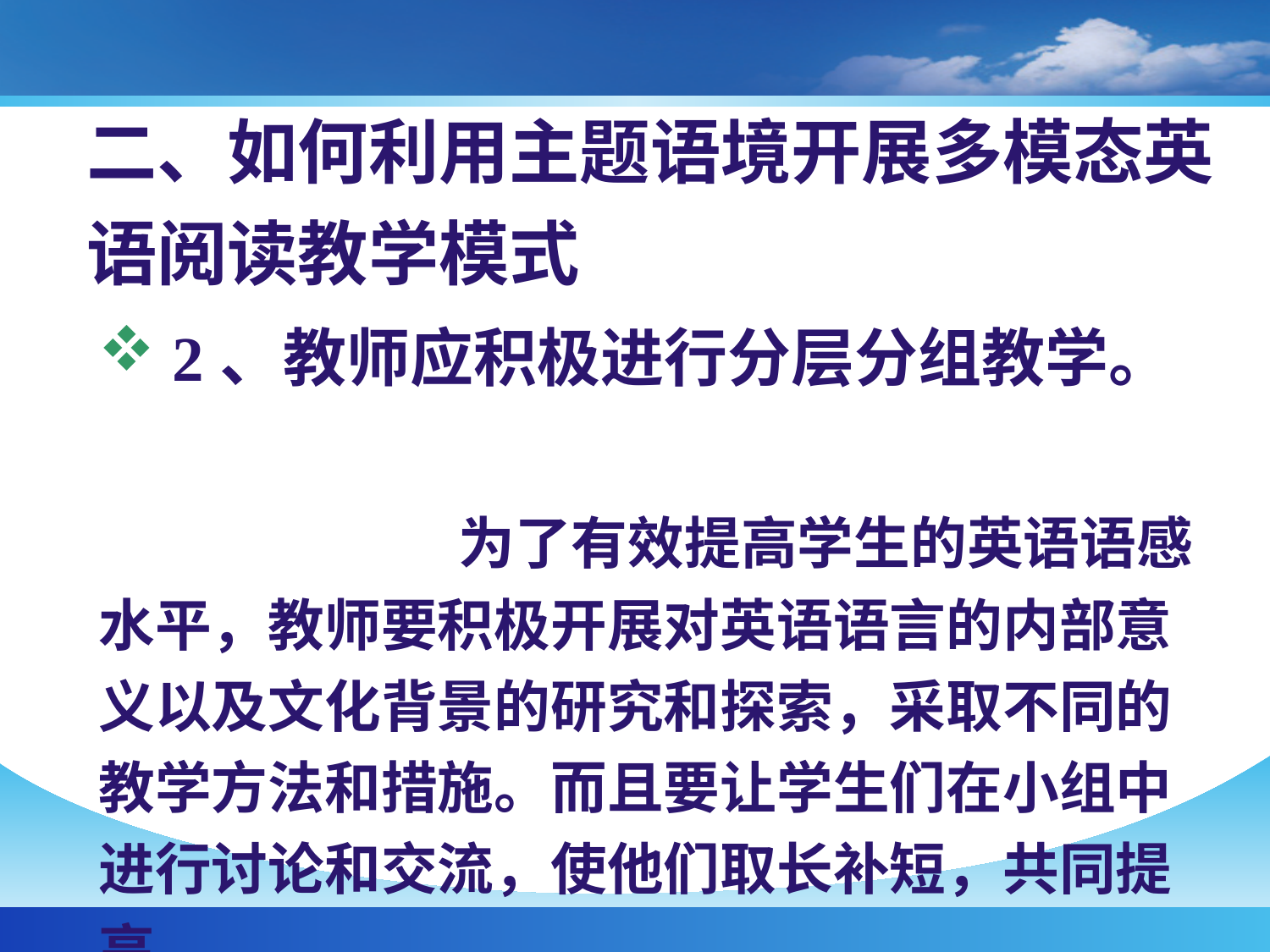

二、如何利用主题语境开展多模态英语阅读教学模式
 2、教师应积极进行分层分组教学。                                                                                                            为了有效提高学生的英语语感水平，教师要积极开展对英语语言的内部意义以及文化背景的研究和探索，采取不同的教学方法和措施。而且要让学生们在小组中进行讨论和交流，使他们取长补短，共同提高。
25